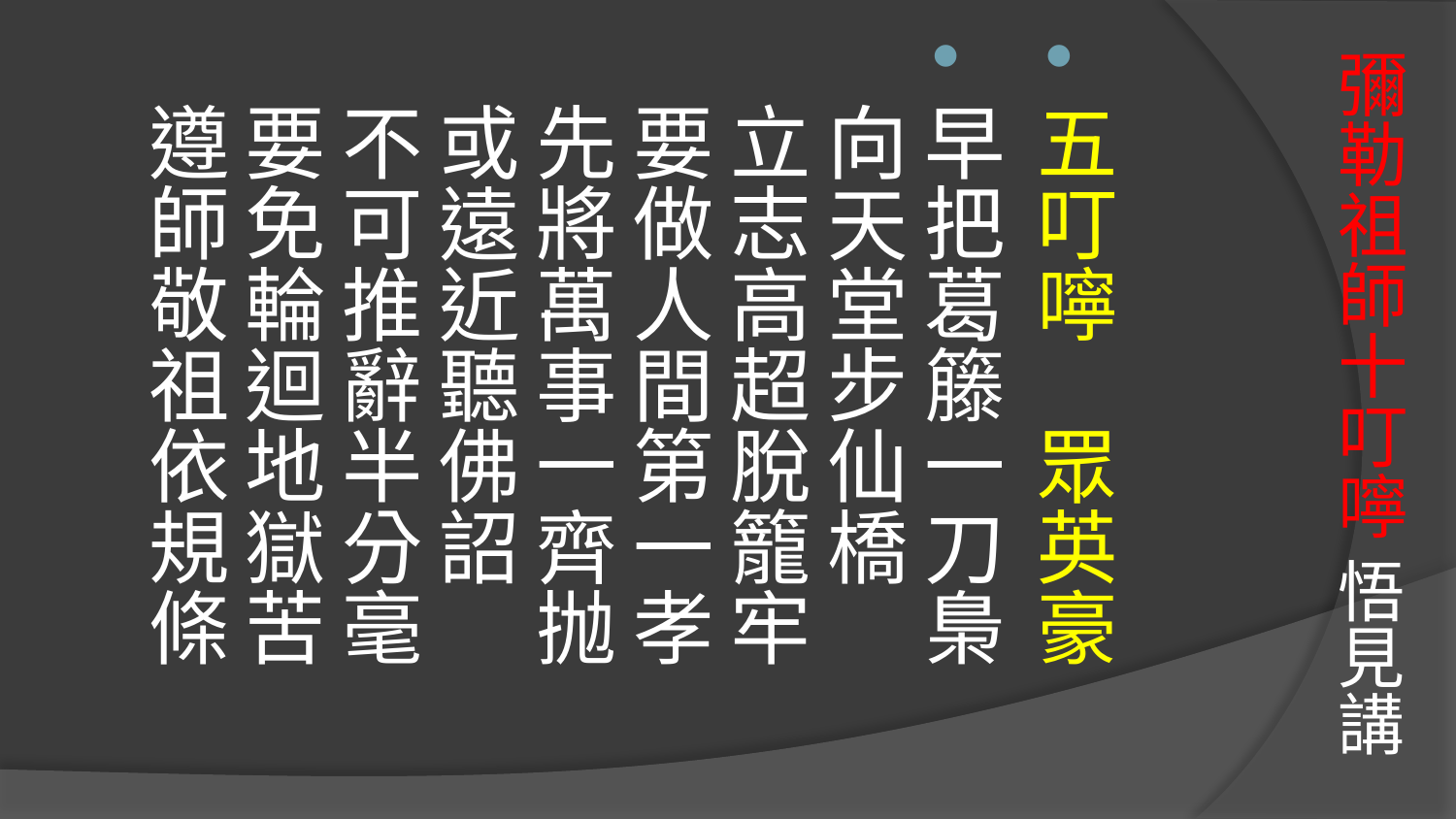

# 彌勒祖師十叮嚀 悟見講
五叮嚀　眾英豪
早把葛籐一刀梟　
向天堂步仙橋　
立志高超脫籠牢
要做人間第一孝　
先將萬事一齊抛　
或遠近聽佛詔　
不可推辭半分毫 
要免輪迴地獄苦　
遵師敬祖依規條